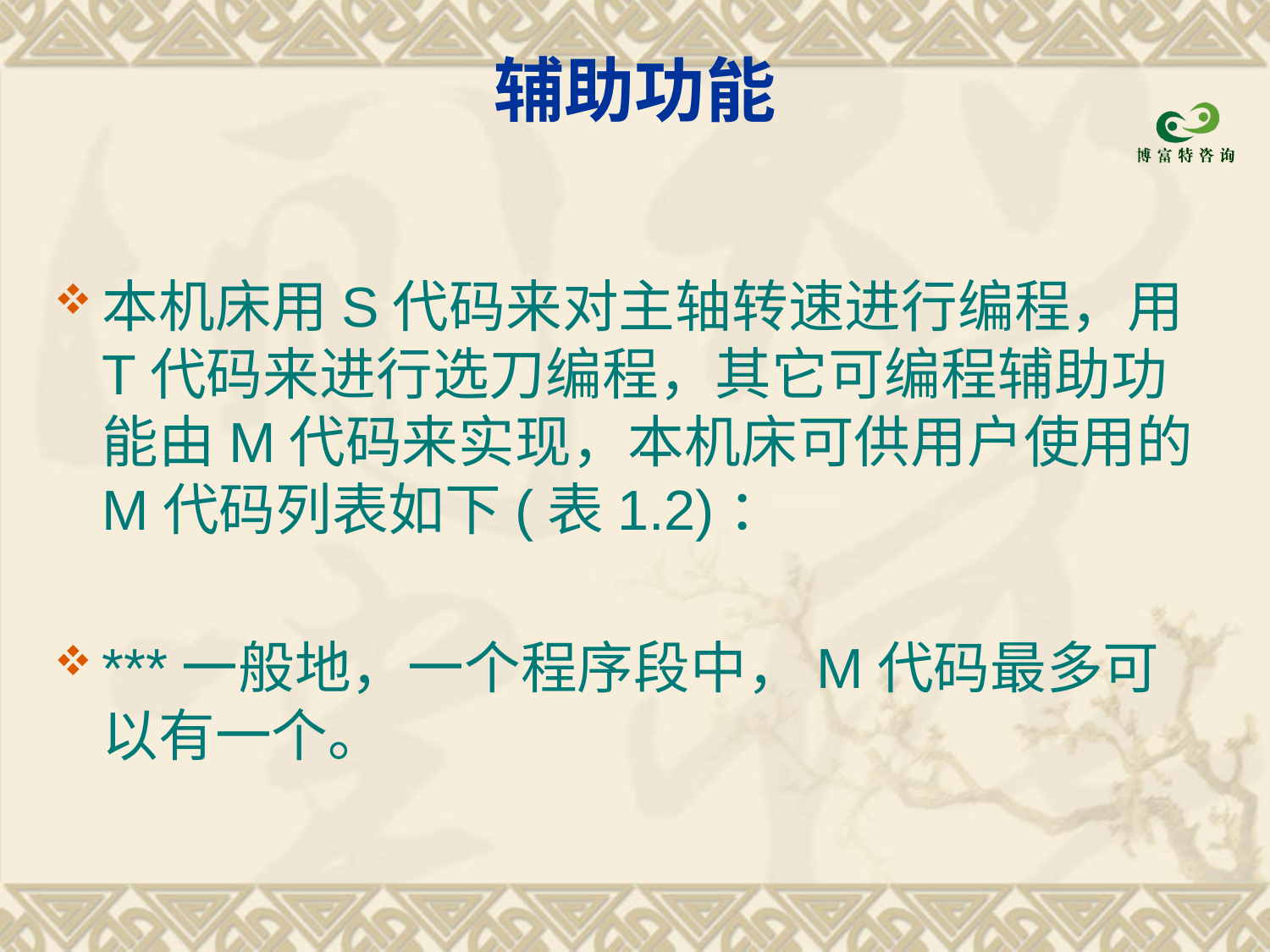

# 辅助功能
本机床用S代码来对主轴转速进行编程，用T代码来进行选刀编程，其它可编程辅助功能由M代码来实现，本机床可供用户使用的M代码列表如下(表1.2)：

***一般地，一个程序段中，M代码最多可以有一个。